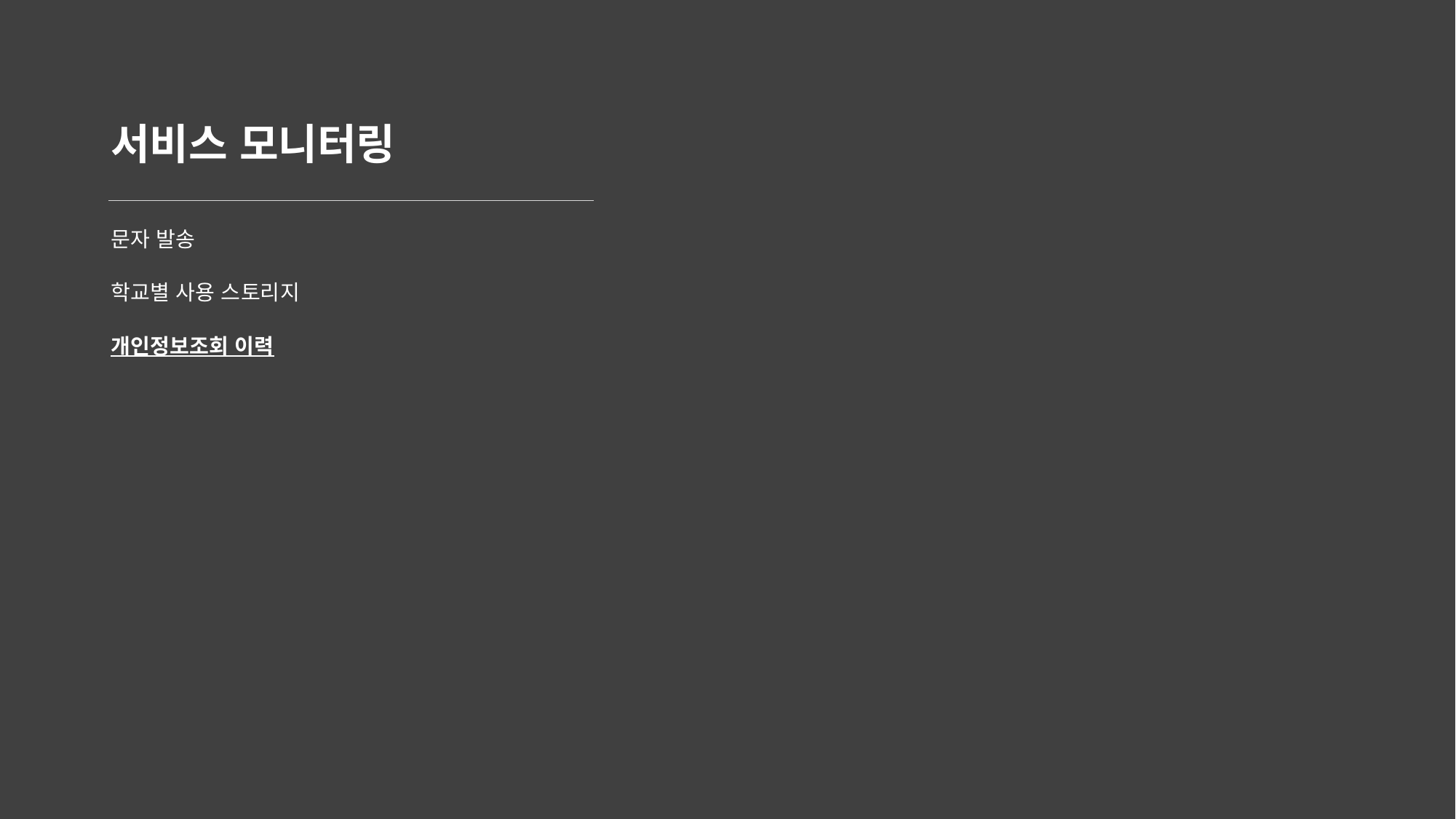

| Ver | Description |
| --- | --- |
| 3.0.0 | 서비스 모니터링 >개인정보조회 이력 메뉴&화면 신규 추가 |
# 서비스 모니터링
문자 발송
학교별 사용 스토리지
개인정보조회 이력
로그아웃 (Common)
로그인 (교사)
로그인 (학생)